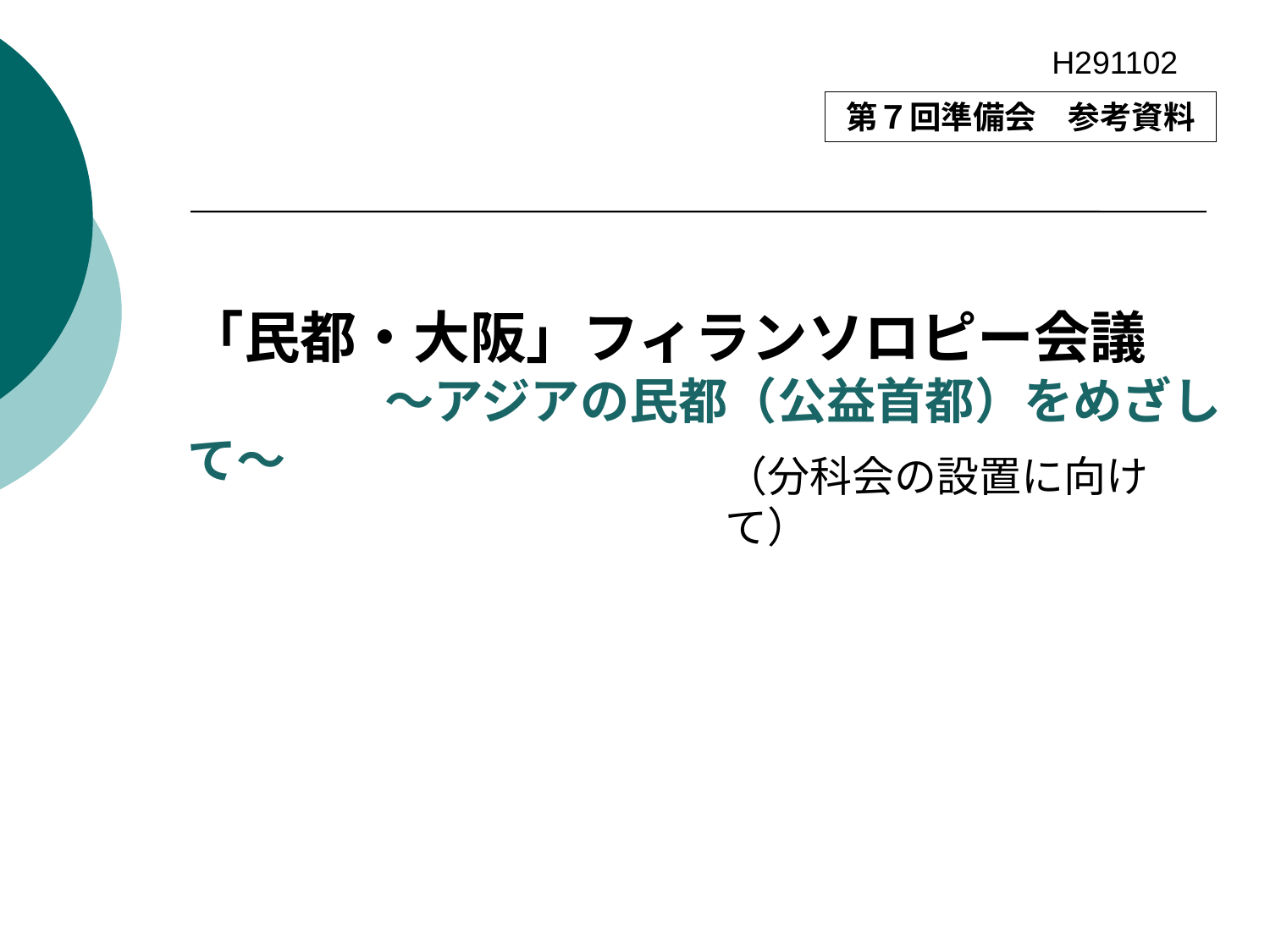

H291102
第７回準備会　参考資料
「民都・大阪」フィランソロピー会議
　　　　～アジアの民都（公益首都）をめざして～
（分科会の設置に向けて）